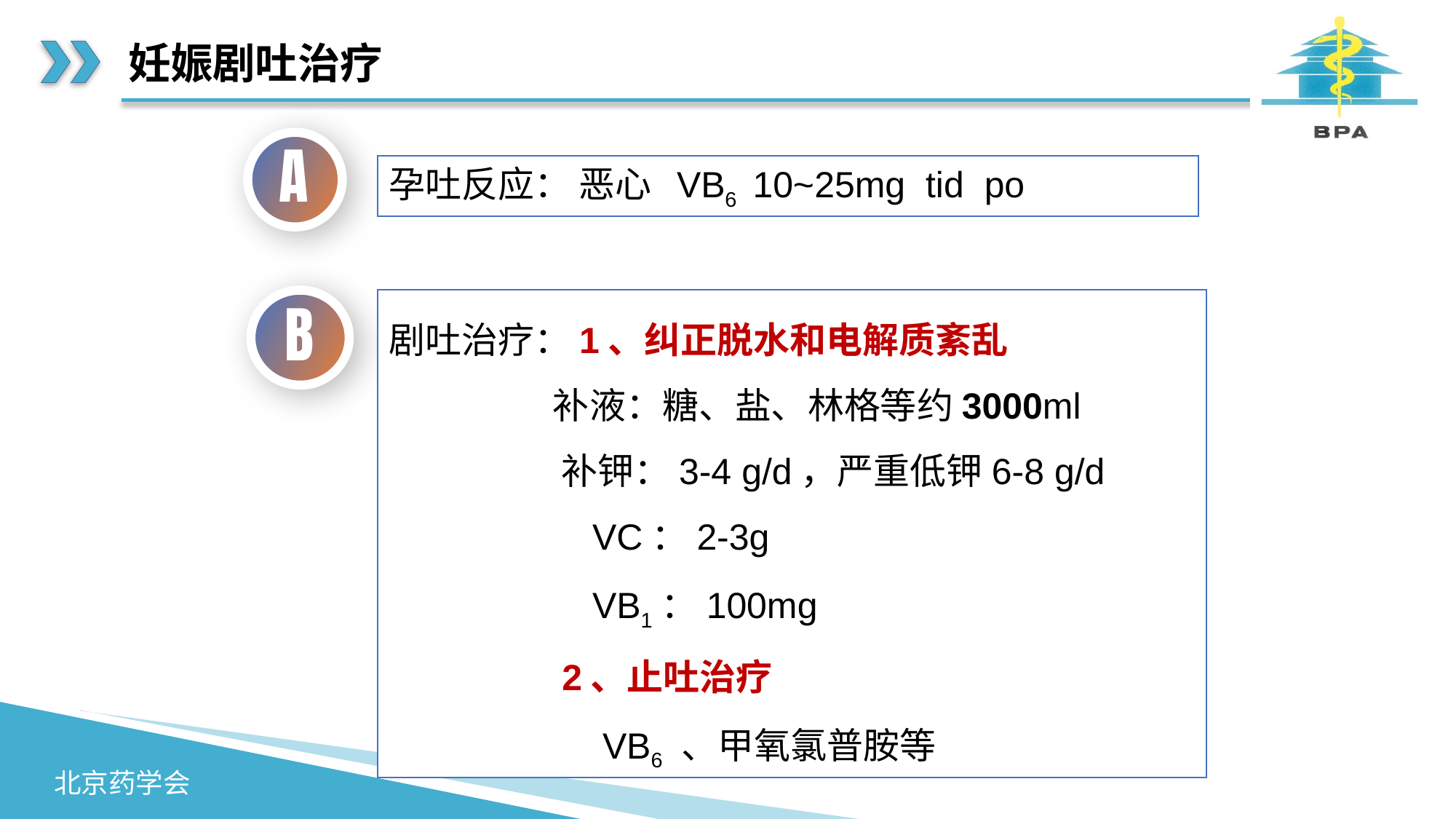

# 妊娠剧吐治疗

A
孕吐反应： 恶心  VB6  10~25mg  tid  po
剧吐治疗：1、纠正脱水和电解质紊乱
                   补液：糖、盐、林格等约3000ml
                    补钾：3-4 g/d，严重低钾6-8 g/d
                    VC：2-3g
                    VB1：100mg
                 2、止吐治疗
                     VB6 、甲氧氯普胺等

B